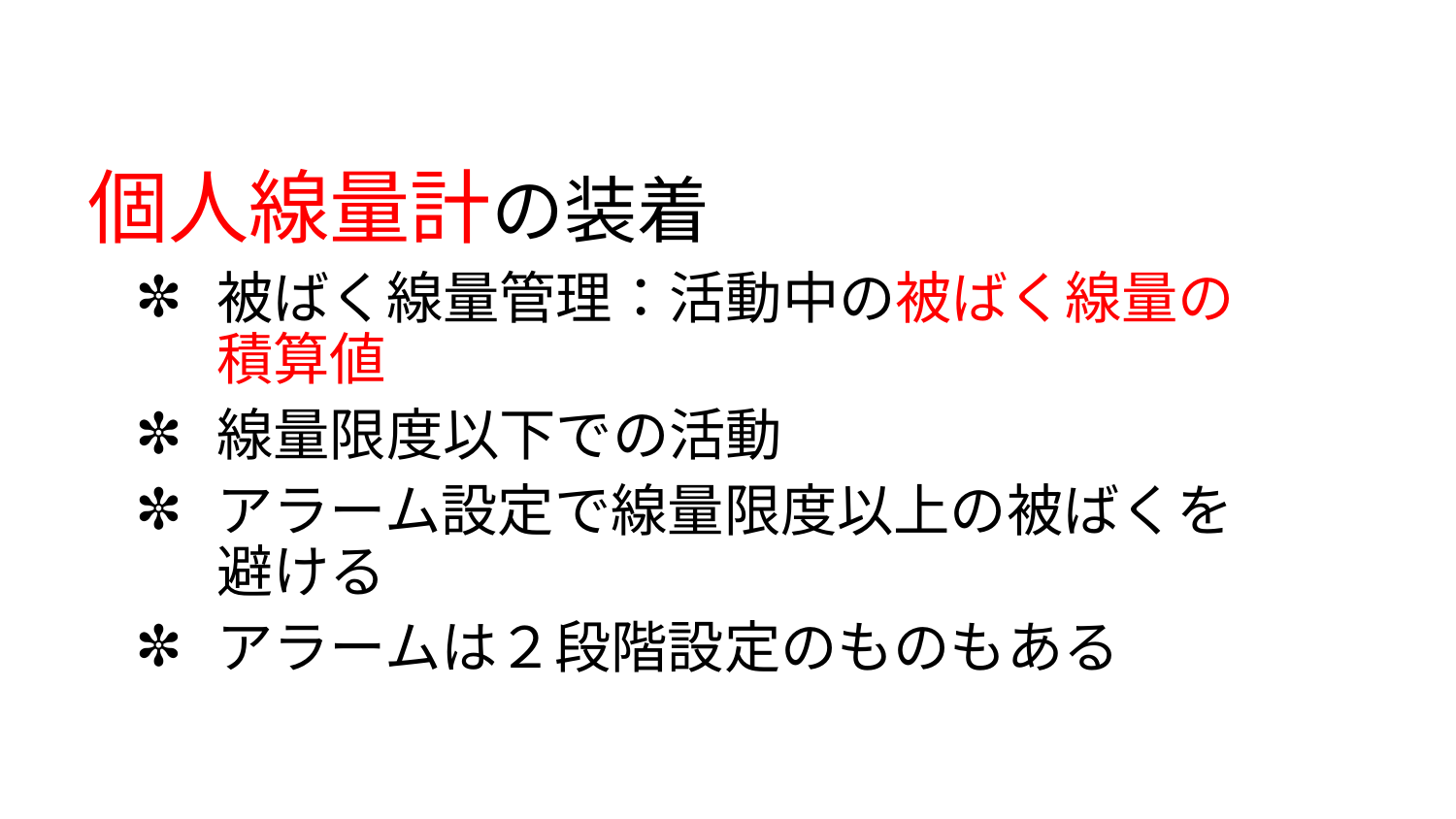

#
個人線量計の装着
被ばく線量管理：活動中の被ばく線量の積算値
線量限度以下での活動
アラーム設定で線量限度以上の被ばくを避ける
アラームは２段階設定のものもある
10